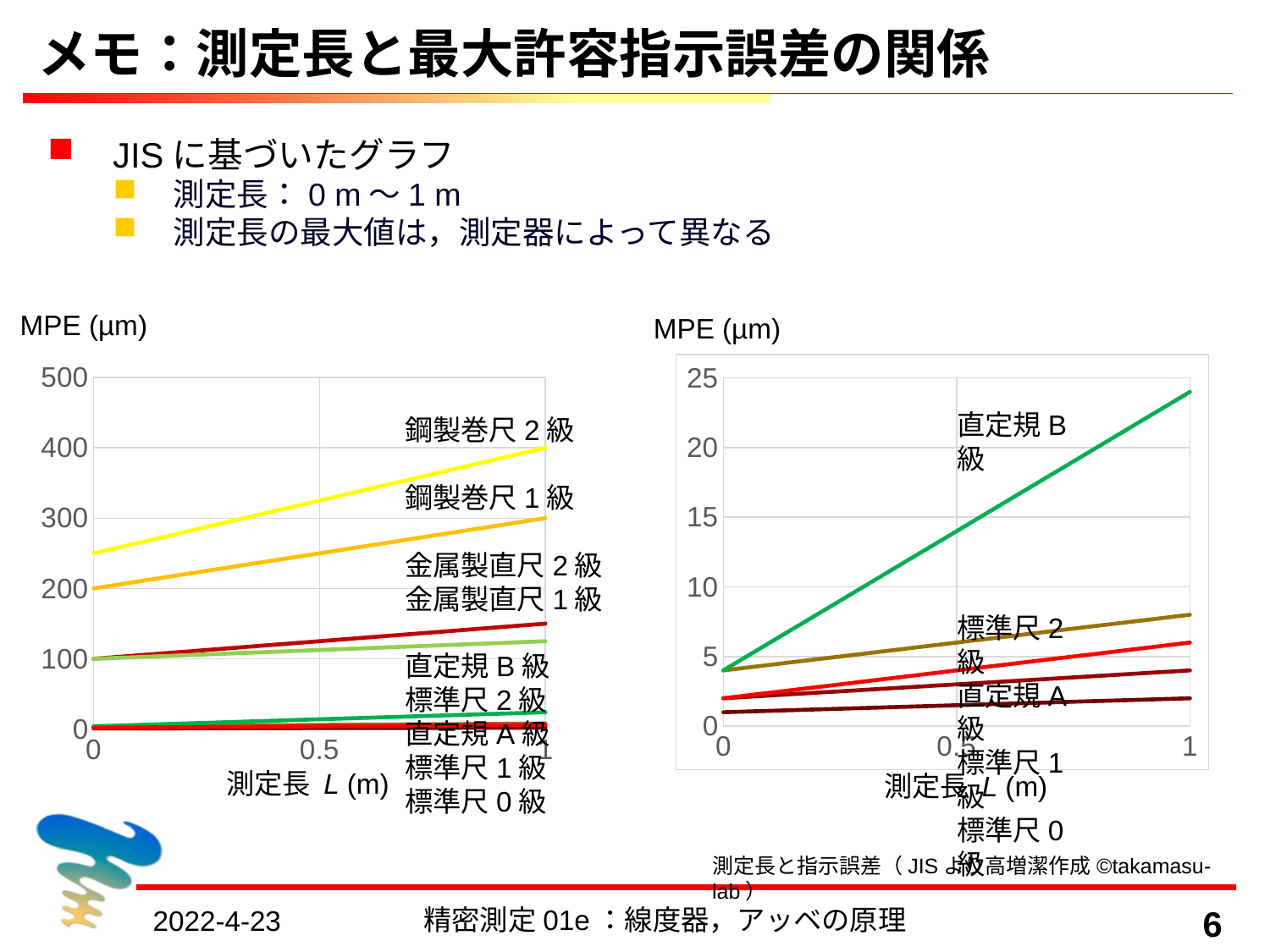

# メモ：測定長と最大許容指示誤差の関係
JISに基づいたグラフ
測定長：0 m～1 m
測定長の最大値は，測定器によって異なる
MPE (µm)
MPE (µm)

### Chart

| Category |  |  |  |  |  |  |  |  |  |
|---|---|---|---|---|---|---|---|---|---|

### Chart

| Category |  |  |  |  |  |
|---|---|---|---|---|---|
直定規B級

標準尺2級
直定規A級
標準尺1級
標準尺0級
鋼製巻尺2級

鋼製巻尺1級

金属製直尺2級
金属製直尺1級

直定規B級
標準尺2級
直定規A級
標準尺1級
標準尺0級
測定長 L (m)
測定長 L (m)
測定長と指示誤差（JISより高増潔作成©takamasu-lab）
精密測定01e：線度器，アッベの原理
6
2022-4-23